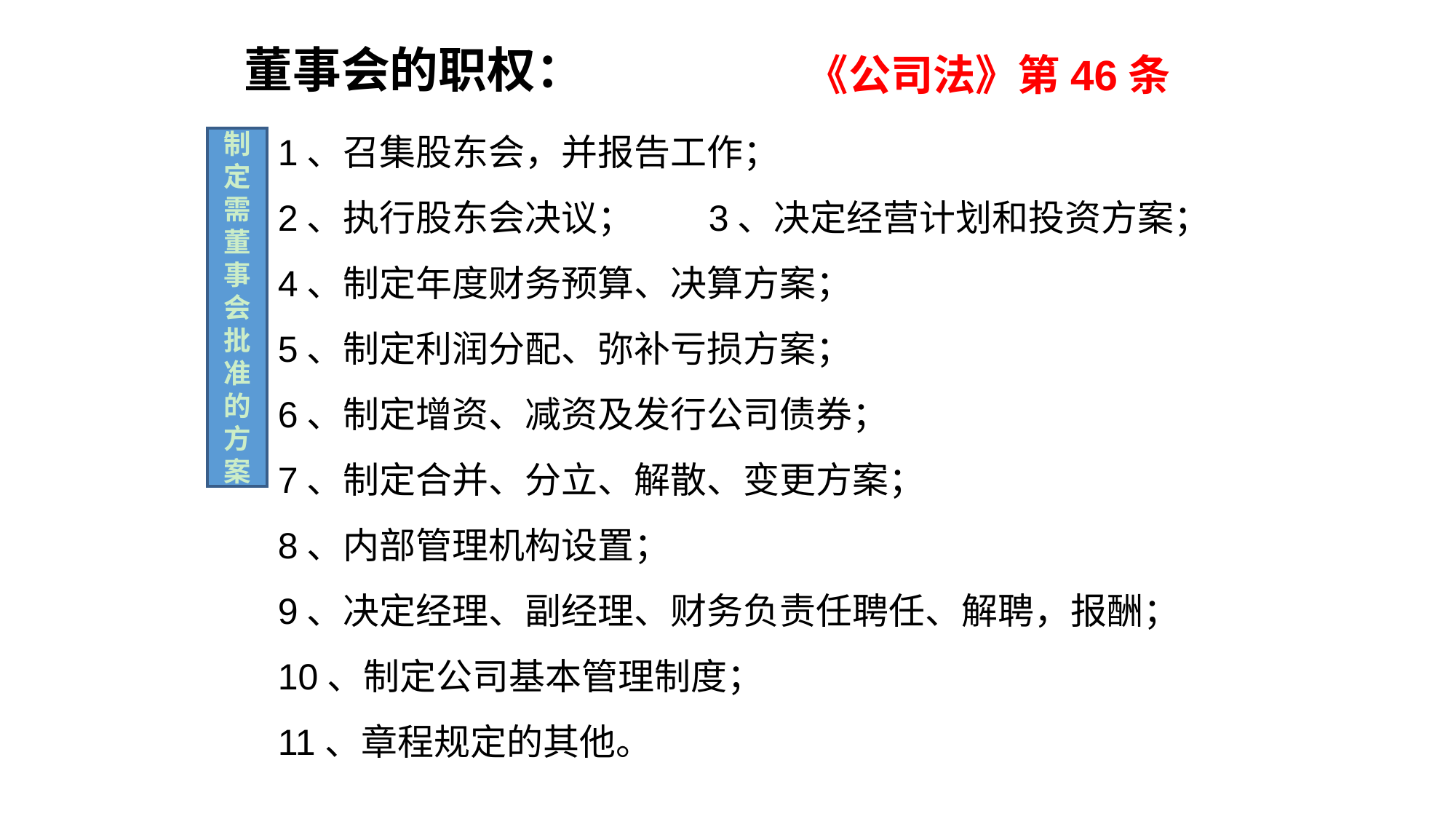

董事会的职权：
《公司法》第46条
1、召集股东会，并报告工作；
2、执行股东会决议；        3、决定经营计划和投资方案；
4、制定年度财务预算、决算方案；
5、制定利润分配、弥补亏损方案；
6、制定增资、减资及发行公司债券；
7、制定合并、分立、解散、变更方案；
8、内部管理机构设置；
9、决定经理、副经理、财务负责任聘任、解聘，报酬；
10、制定公司基本管理制度；
11、章程规定的其他。
制定需董事会批准的方案